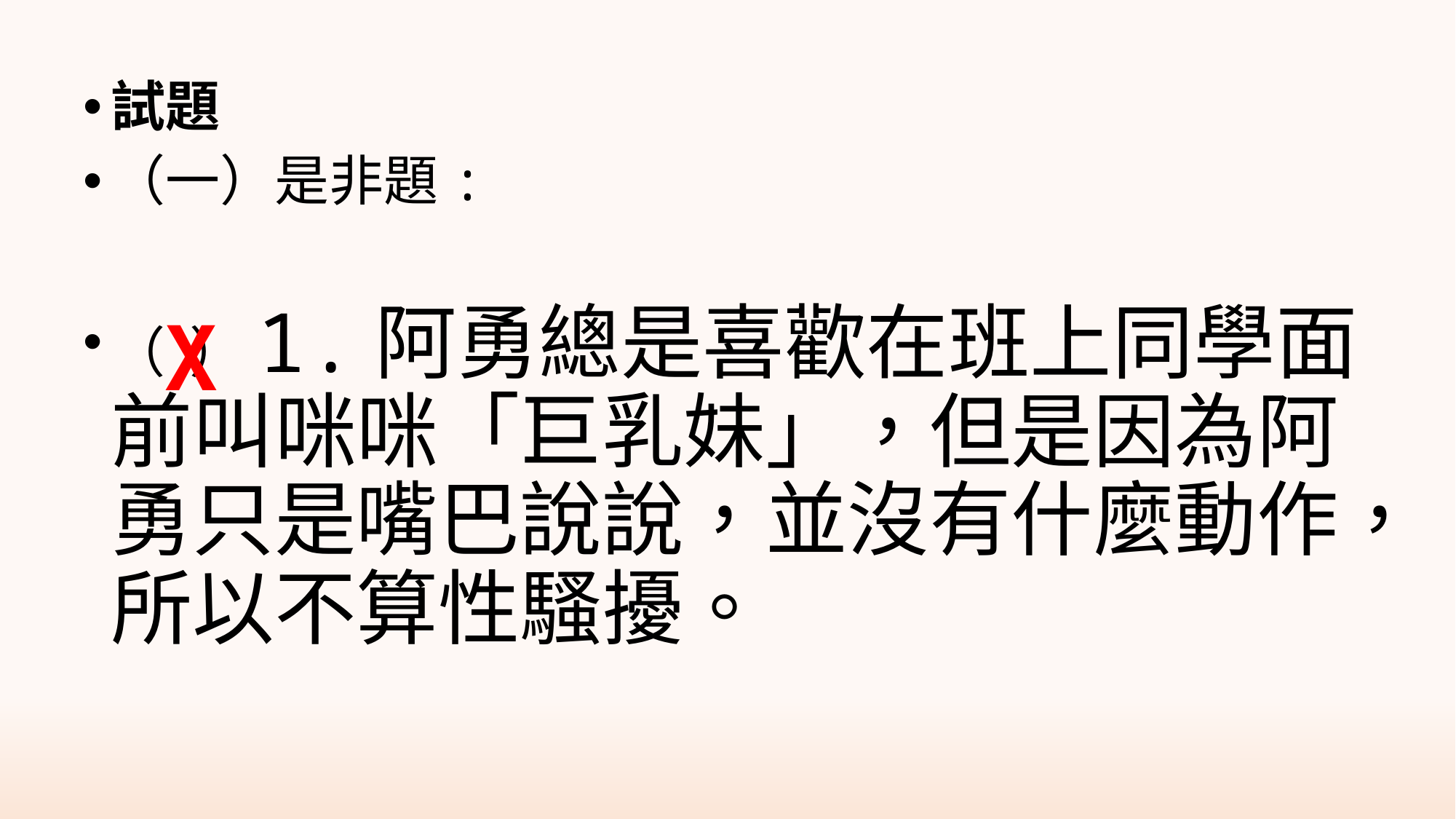

試題
（一）是非題:

（  ）1.阿勇總是喜歡在班上同學面前叫咪咪「巨乳妹」，但是因為阿勇只是嘴巴說說，並沒有什麼動作，所以不算性騷擾。
X